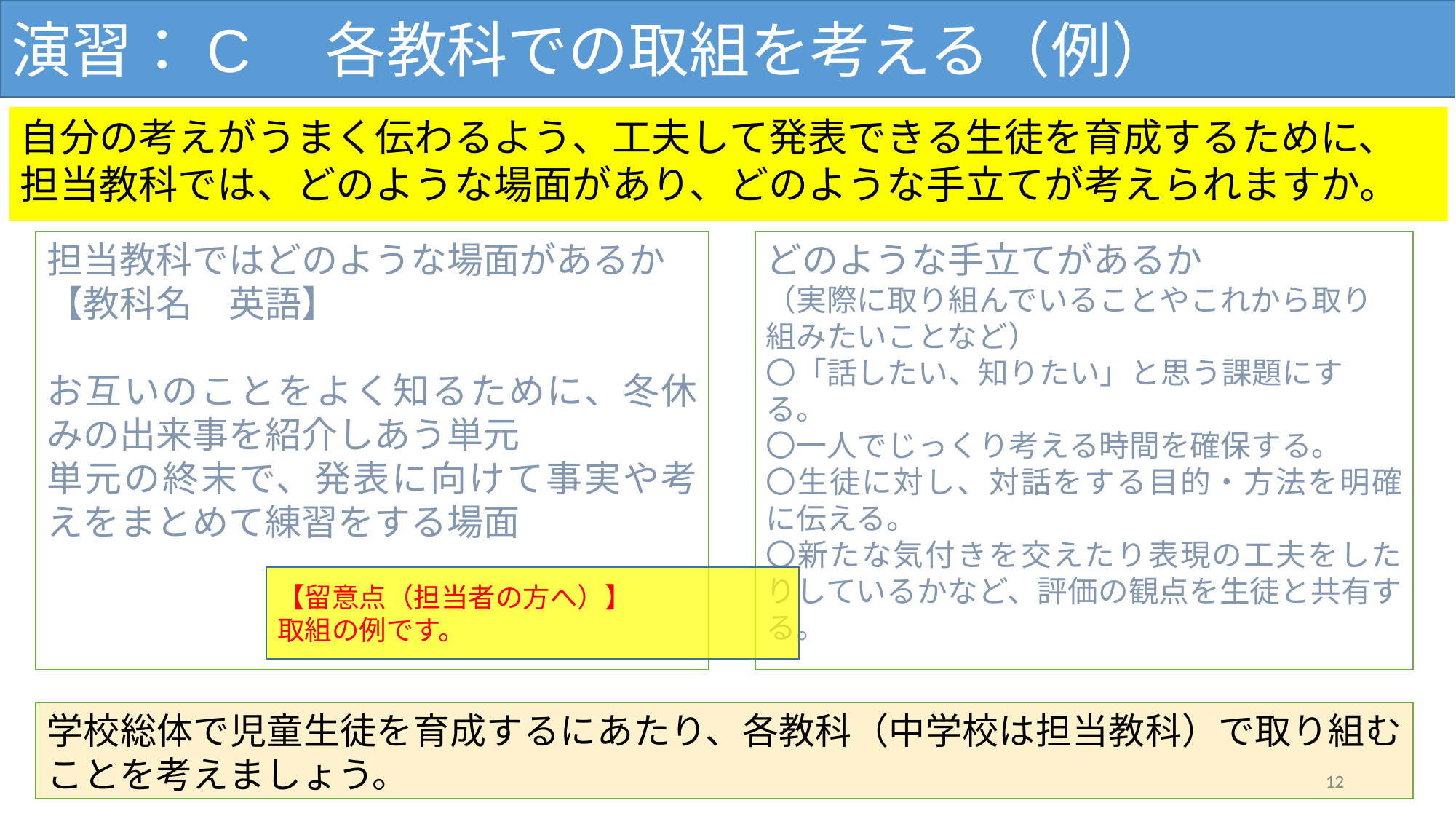

演習：C　各教科での取組を考える（例）
自分の考えがうまく伝わるよう、工夫して発表できる生徒を育成するために、担当教科では、どのような場面があり、どのような手立てが考えられますか。
担当教科ではどのような場面があるか
【教科名　英語】

お互いのことをよく知るために、冬休みの出来事を紹介しあう単元
単元の終末で、発表に向けて事実や考えをまとめて練習をする場面
どのような手立てがあるか
（実際に取り組んでいることやこれから取り組みたいことなど）
〇「話したい、知りたい」と思う課題にする。
〇一人でじっくり考える時間を確保する。
〇生徒に対し、対話をする目的・方法を明確に伝える。
〇新たな気付きを交えたり表現の工夫をしたりしているかなど、評価の観点を生徒と共有する。

【留意点（担当者の方へ）】
取組の例です。
学校総体で児童生徒を育成するにあたり、各教科（中学校は担当教科）で取り組むことを考えましょう。
12